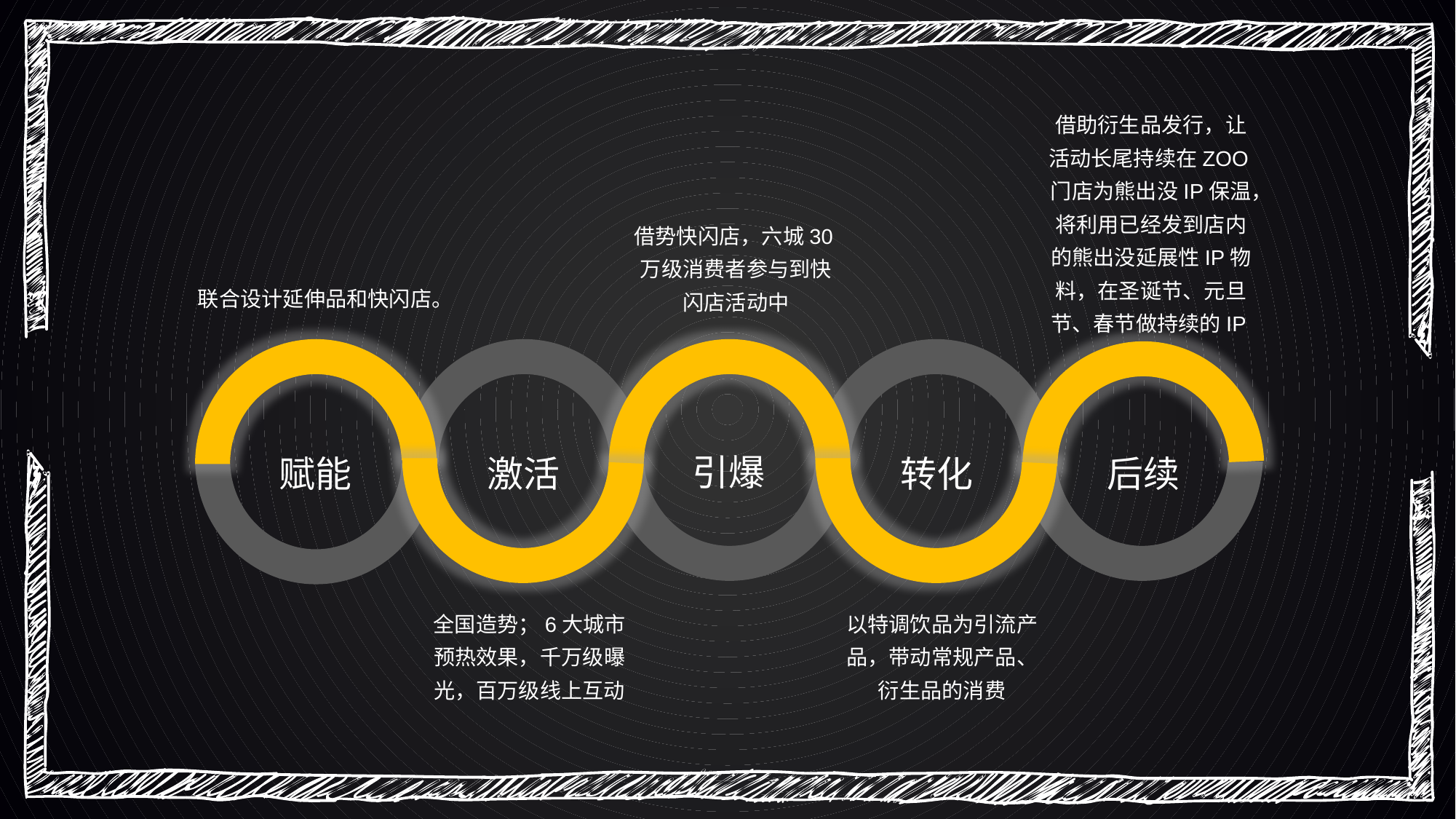

借助衍生品发行，让活动长尾持续在ZOO门店为熊出没IP保温，将利用已经发到店内的熊出没延展性IP物料，在圣诞节、元旦节、春节做持续的IP激活。
借势快闪店，六城30万级消费者参与到快闪店活动中
联合设计延伸品和快闪店。

引爆
赋能
激活
转化
后续
全国造势；6大城市预热效果，千万级曝光，百万级线上互动
以特调饮品为引流产品，带动常规产品、衍生品的消费